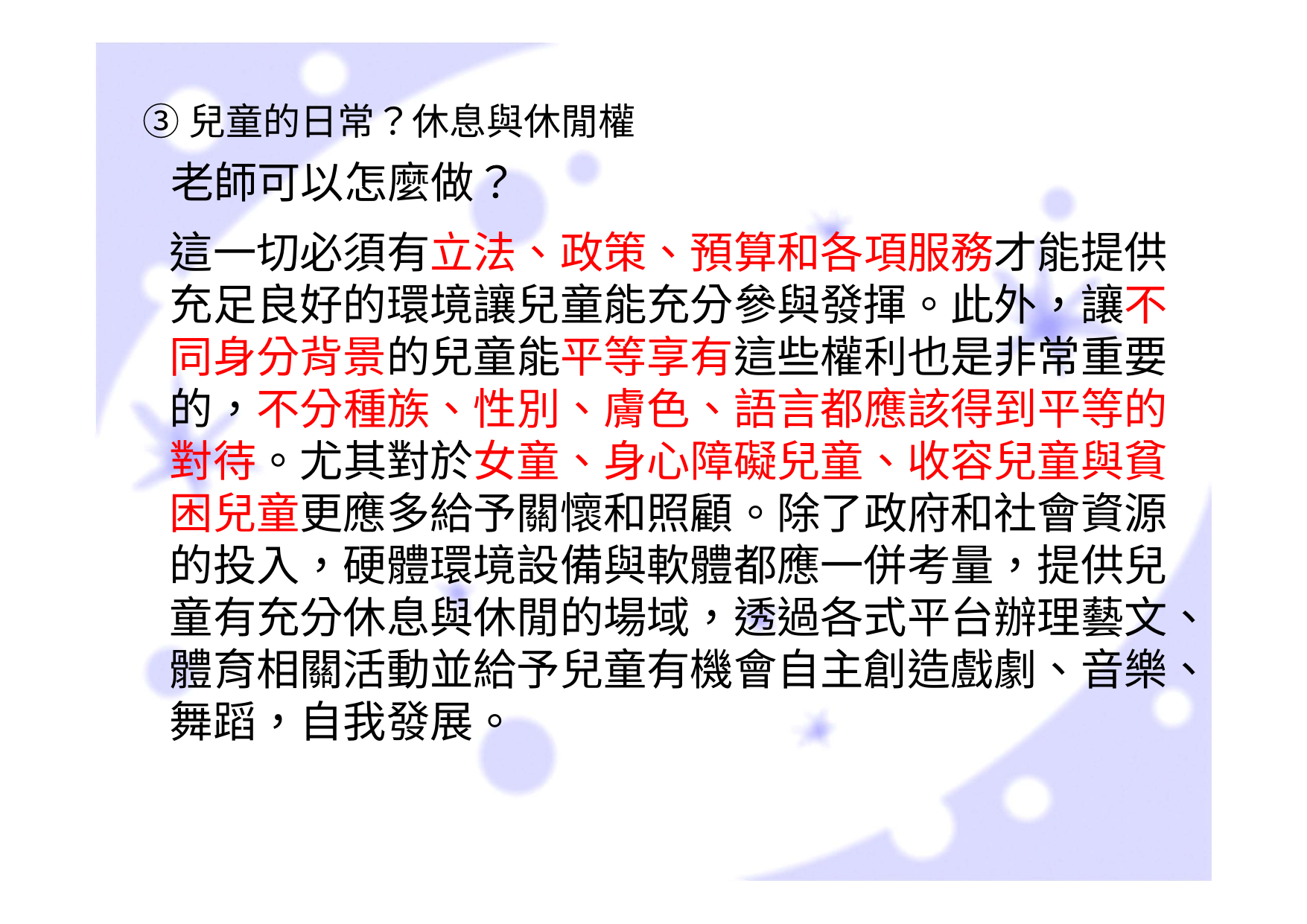

③兒童的日常？休息與休閒權
老師可以怎麼做？
這一切必須有立法、政策、預算和各項服務才能提供充足良好的環境讓兒童能充分參與發揮。此外，讓不同身分背景的兒童能平等享有這些權利也是非常重要的，不分種族、性別、膚色、語言都應該得到平等的對待。尤其對於女童、身心障礙兒童、收容兒童與貧困兒童更應多給予關懷和照顧。除了政府和社會資源的投入，硬體環境設備與軟體都應一併考量，提供兒童有充分休息與休閒的場域，透過各式平台辦理藝文、體育相關活動並給予兒童有機會自主創造戲劇、音樂、舞蹈，自我發展。